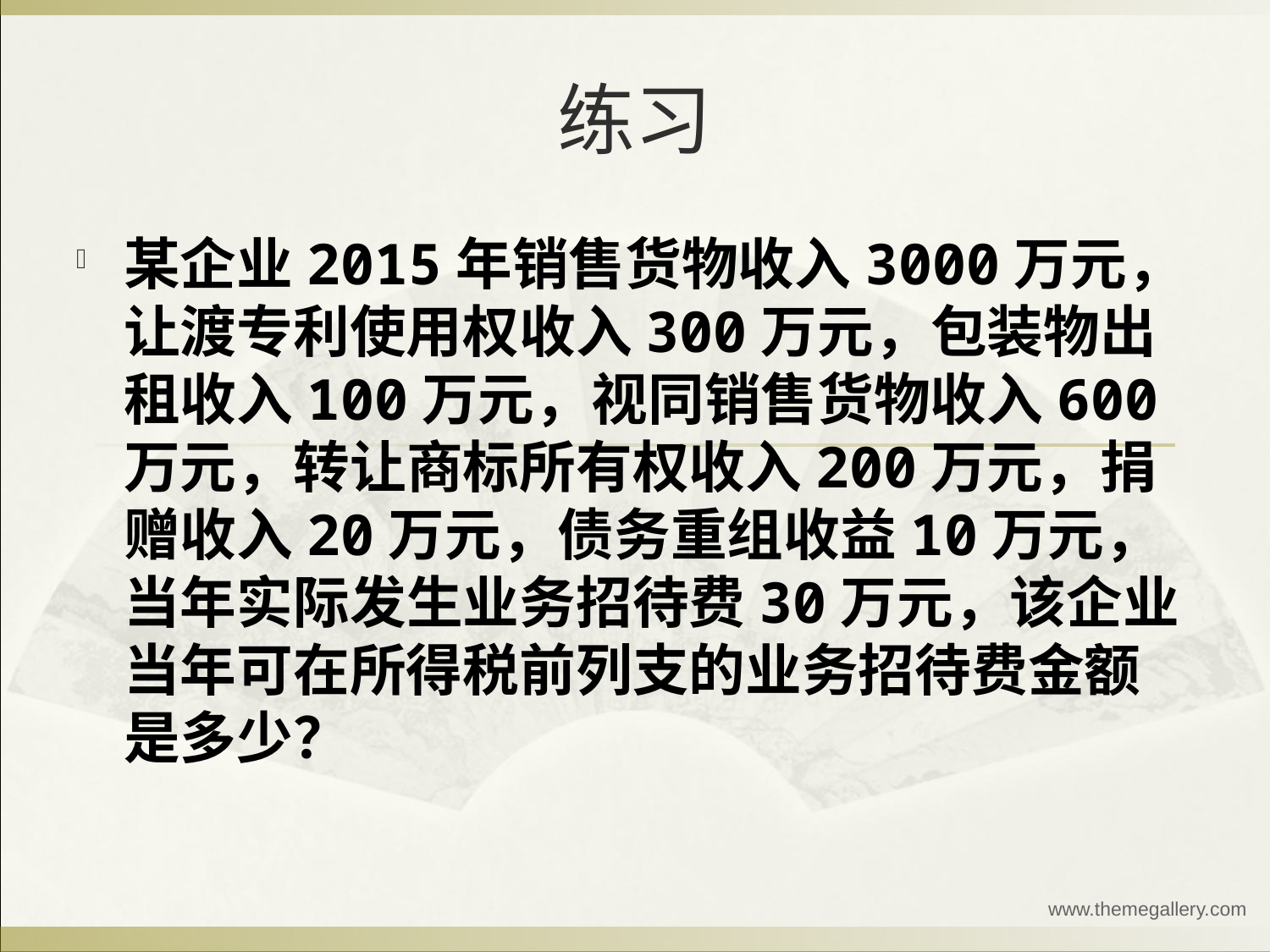

# 练习
某企业2015年销售货物收入3000万元，让渡专利使用权收入300万元，包装物出租收入100万元，视同销售货物收入600万元，转让商标所有权收入200万元，捐赠收入20万元，债务重组收益10万元，当年实际发生业务招待费30万元，该企业当年可在所得税前列支的业务招待费金额是多少？
www.themegallery.com